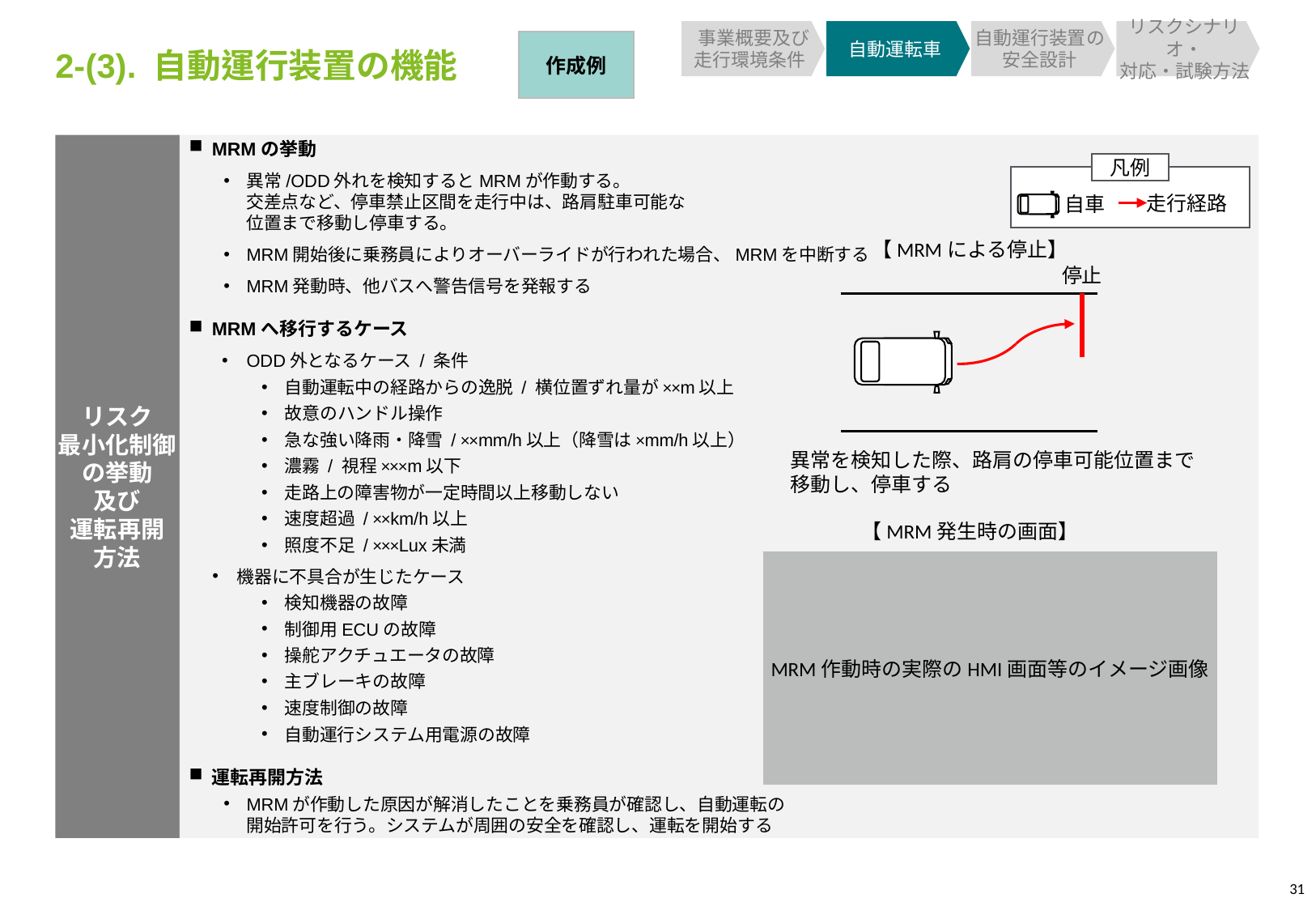

事業概要及び
走行環境条件
自動運転車
自動運行装置の安全設計
リスクシナリオ・
対応・試験方法
作成例
2-(3). 自動運行装置の機能
リスク
最小化制御の挙動
及び
運転再開
方法
MRMの挙動
異常/ODD外れを検知するとMRMが作動する。
交差点など、停車禁止区間を走行中は、路肩駐車可能な
位置まで移動し停車する。
MRM開始後に乗務員によりオーバーライドが行われた場合、MRMを中断する
MRM発動時、他バスへ警告信号を発報する

MRMへ移行するケース
ODD外となるケース / 条件
自動運転中の経路からの逸脱 / 横位置ずれ量が××m以上
故意のハンドル操作
急な強い降雨・降雪 / ××mm/h以上（降雪は×mm/h以上）
濃霧 / 視程×××m以下
走路上の障害物が一定時間以上移動しない
速度超過 / ××km/h以上
照度不足 / ×××Lux未満
機器に不具合が生じたケース
検知機器の故障
制御用ECUの故障
操舵アクチュエータの故障
主ブレーキの故障
速度制御の故障
自動運行システム用電源の故障

運転再開方法
MRMが作動した原因が解消したことを乗務員が確認し、自動運転の
開始許可を行う。システムが周囲の安全を確認し、運転を開始する
凡例

走行経路
自車

【MRMによる停止】
停止

異常を検知した際、路肩の停車可能位置まで移動し、停車する
【MRM発生時の画面】
MRM作動時の実際のHMI画面等のイメージ画像
31